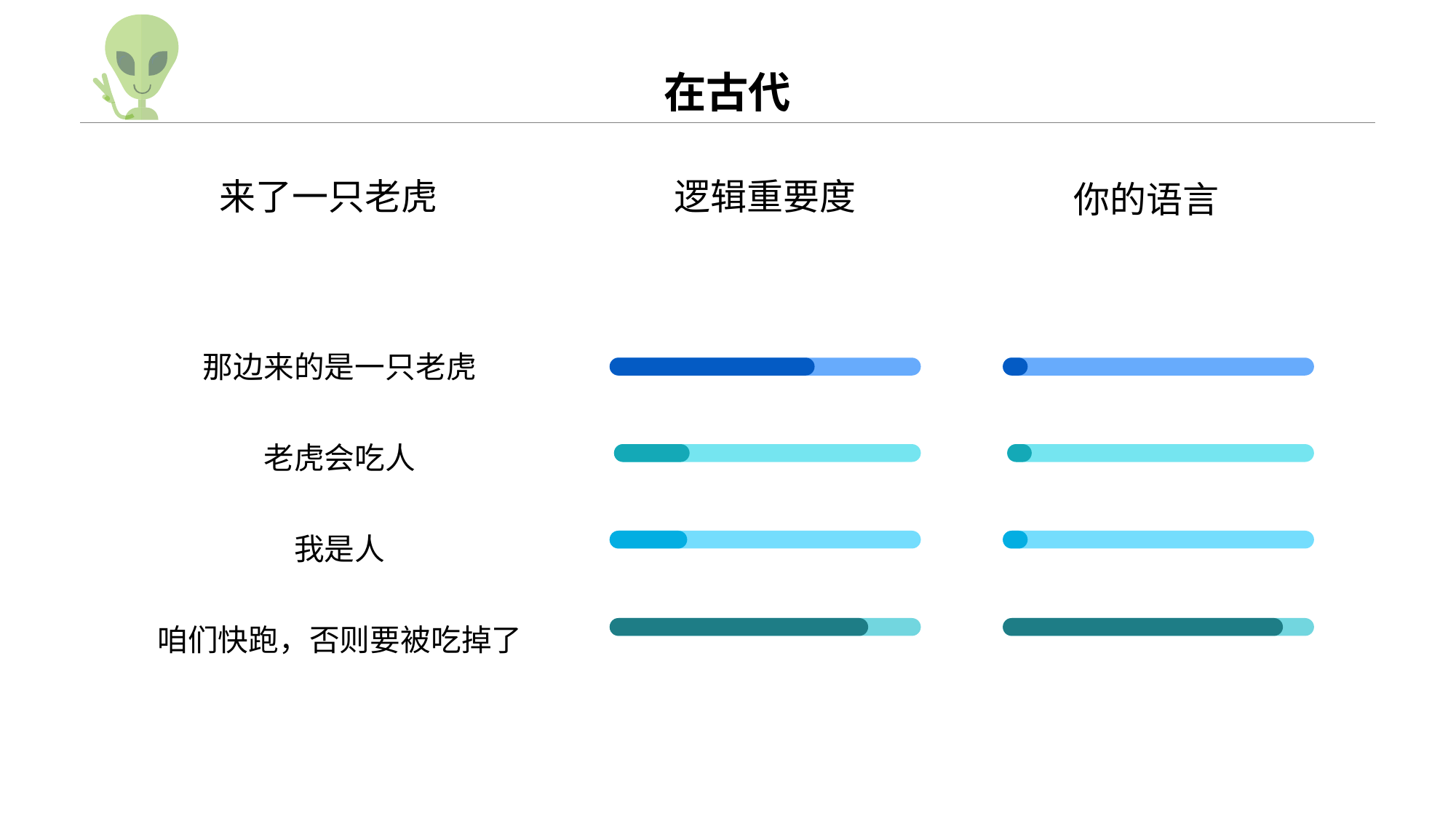

# 在古代
来了一只老虎
逻辑重要度
你的语言
那边来的是一只老虎
老虎会吃人
我是人
咱们快跑，否则要被吃掉了
66

25

25

83

8

8

8

90